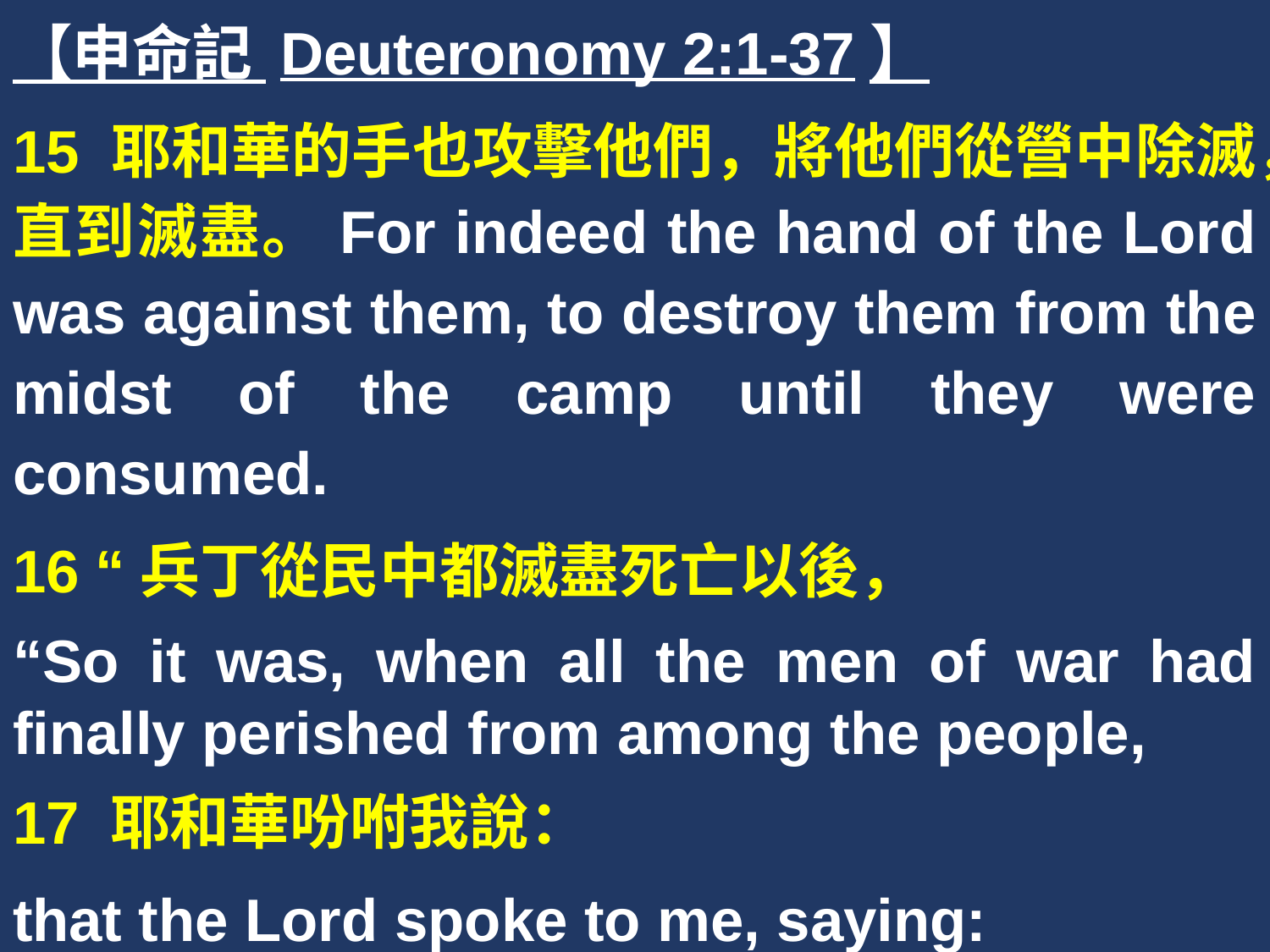

【申命記 Deuteronomy 2:1-37】
15 耶和華的手也攻擊他們，將他們從營中除滅，直到滅盡。For indeed the hand of the Lord was against them, to destroy them from the midst of the camp until they were consumed.
16 “兵丁從民中都滅盡死亡以後，
“So it was, when all the men of war had finally perished from among the people,
17 耶和華吩咐我說：
that the Lord spoke to me, saying: